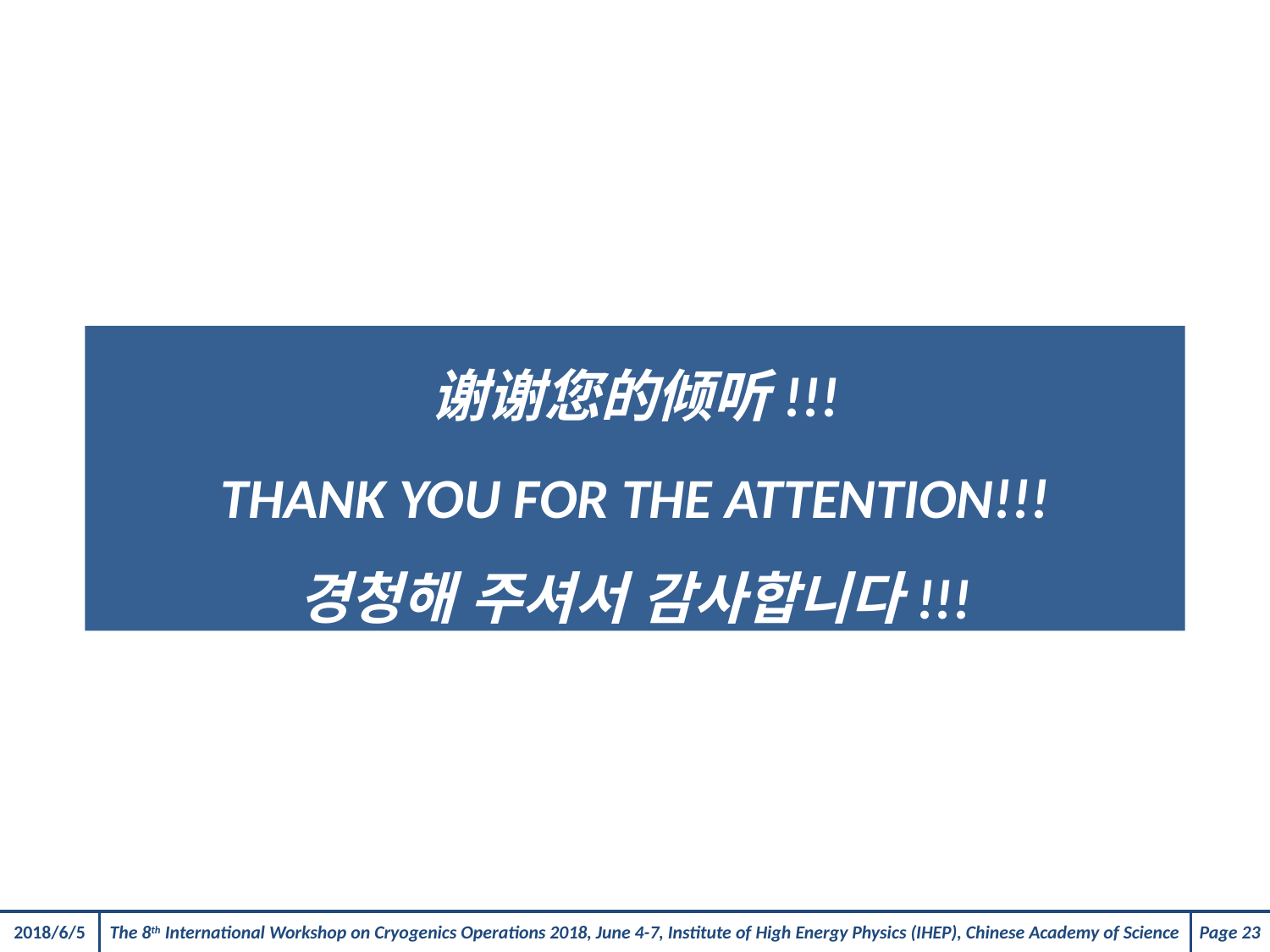

谢谢您的倾听!!!
THANK YOU FOR THE ATTENTION!!!
경청해 주셔서 감사합니다!!!